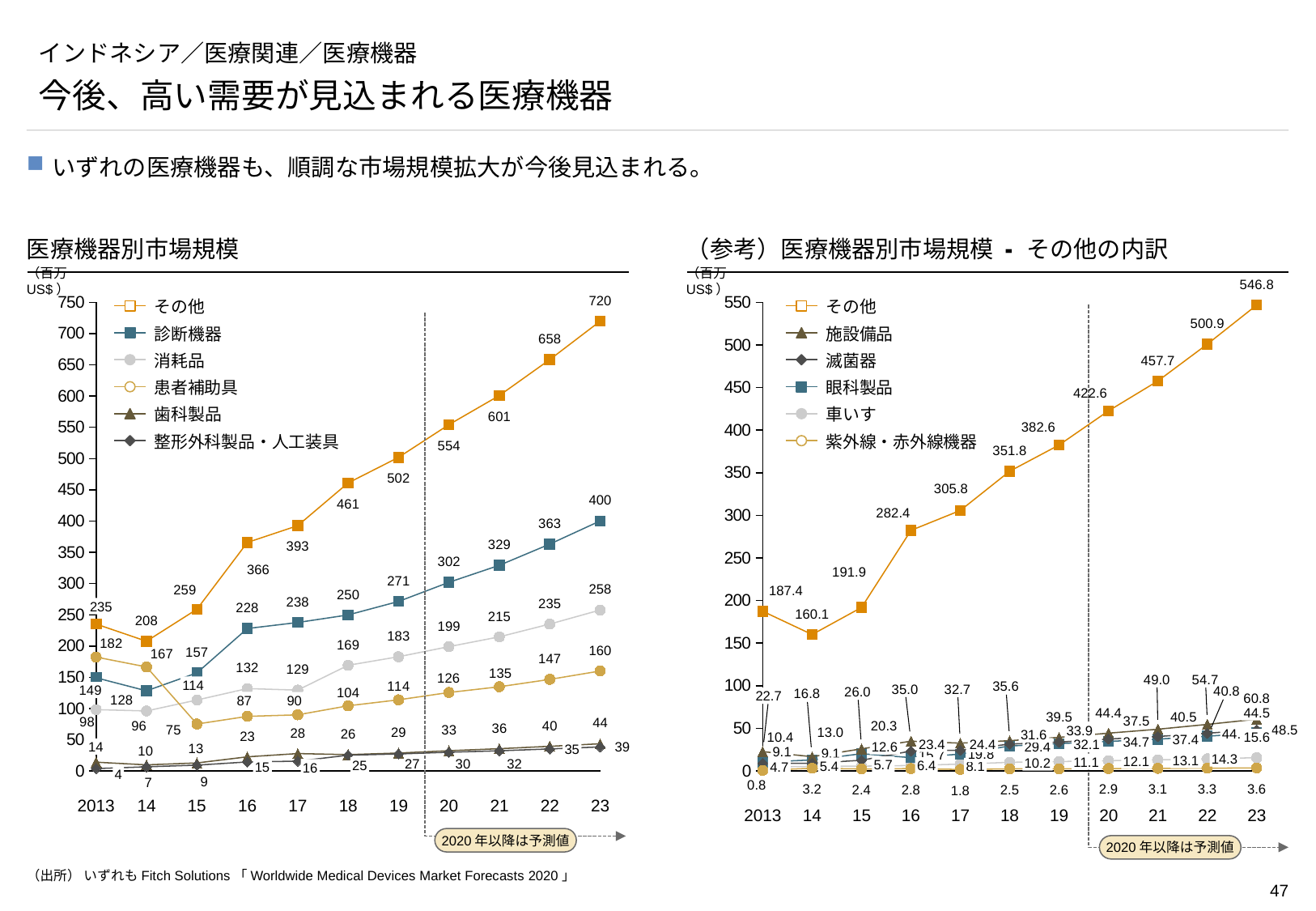

# インドネシア／医療関連／医療機器
今後、高い需要が見込まれる医療機器
いずれの医療機器も、順調な市場規模拡大が今後見込まれる。
医療機器別市場規模
（参考）医療機器別市場規模 - その他の内訳
（百万US$）
（百万US$）

### Chart

| Category |  |  |  |  |  |  |
|---|---|---|---|---|---|---|

### Chart

| Category |  |  |  |  |  |  |
|---|---|---|---|---|---|---|
その他
その他

診断機器
施設備品

消耗品
滅菌器

患者補助具
眼科製品

歯科製品
車いす

整形外科製品・人工装具
紫外線・赤外線機器

235
114
149
22.7
87
90
44.5
33.9
44.3
31.6
15.6
37.4
34.7
23.4
32.1
24.4
29.4
12.6
14
35
9.1
9.1
19.8
15.7
14.3
13.1
12.1
11.1
10.2
5.7
25
6.4
5.4
8.1
4.7
15
16
4
2013
14
15
16
17
18
19
20
21
22
23
2013
14
15
16
17
18
19
20
21
22
23
2020年以降は予測値
2020年以降は予測値
（出所） いずれもFitch Solutions「Worldwide Medical Devices Market Forecasts 2020」